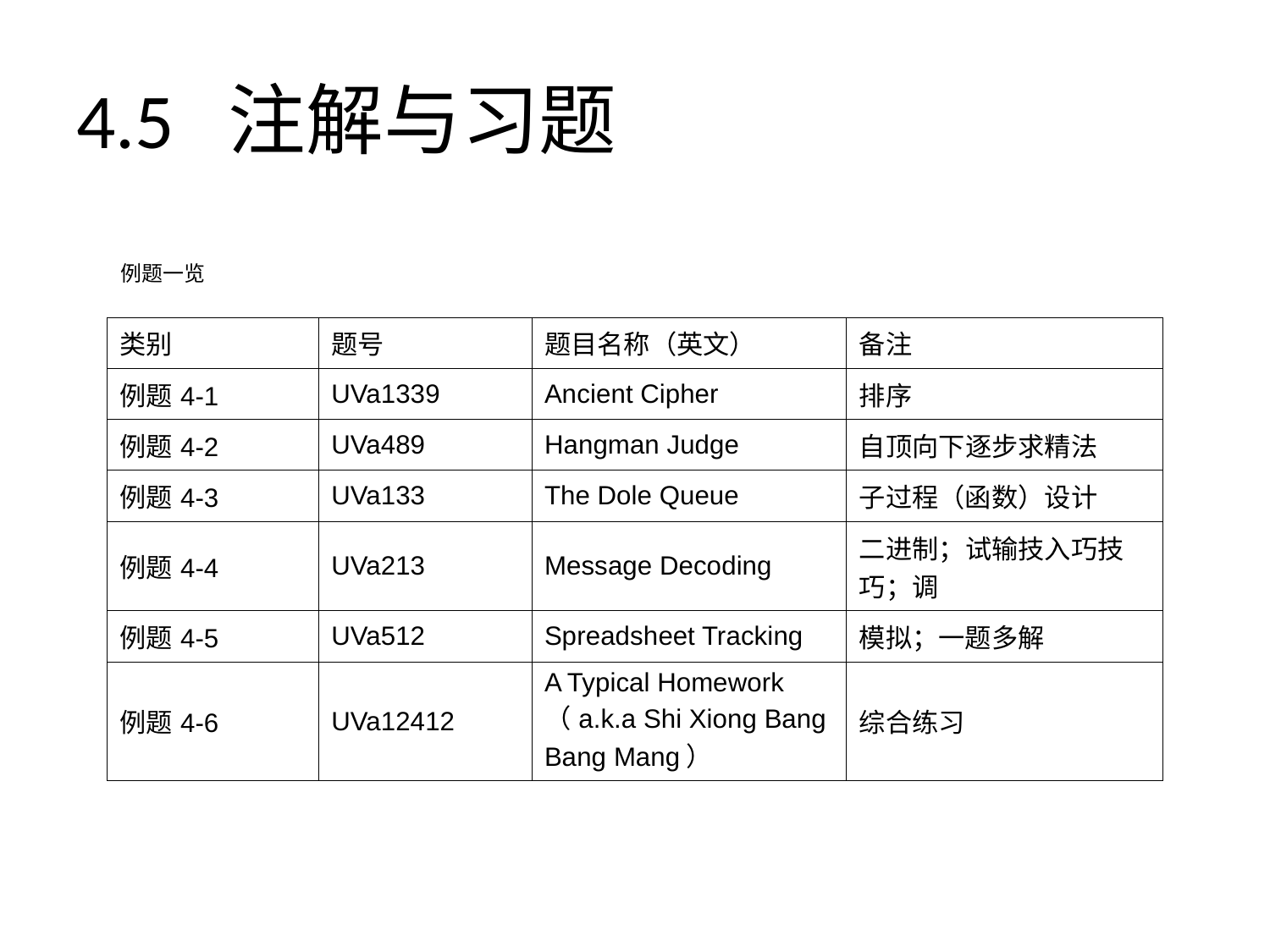

# 4.5  注解与习题
例题一览
| 类别 | 题号 | 题目名称（英文） | 备注 |
| --- | --- | --- | --- |
| 例题4-1 | UVa1339 | Ancient Cipher | 排序 |
| 例题4-2 | UVa489 | Hangman Judge | 自顶向下逐步求精法 |
| 例题4-3 | UVa133 | The Dole Queue | 子过程（函数）设计 |
| 例题4-4 | UVa213 | Message Decoding | 二进制；试输技入巧技巧；调 |
| 例题4-5 | UVa512 | Spreadsheet Tracking | 模拟；一题多解 |
| 例题4-6 | UVa12412 | A Typical Homework （a.k.a Shi Xiong Bang Bang Mang） | 综合练习 |